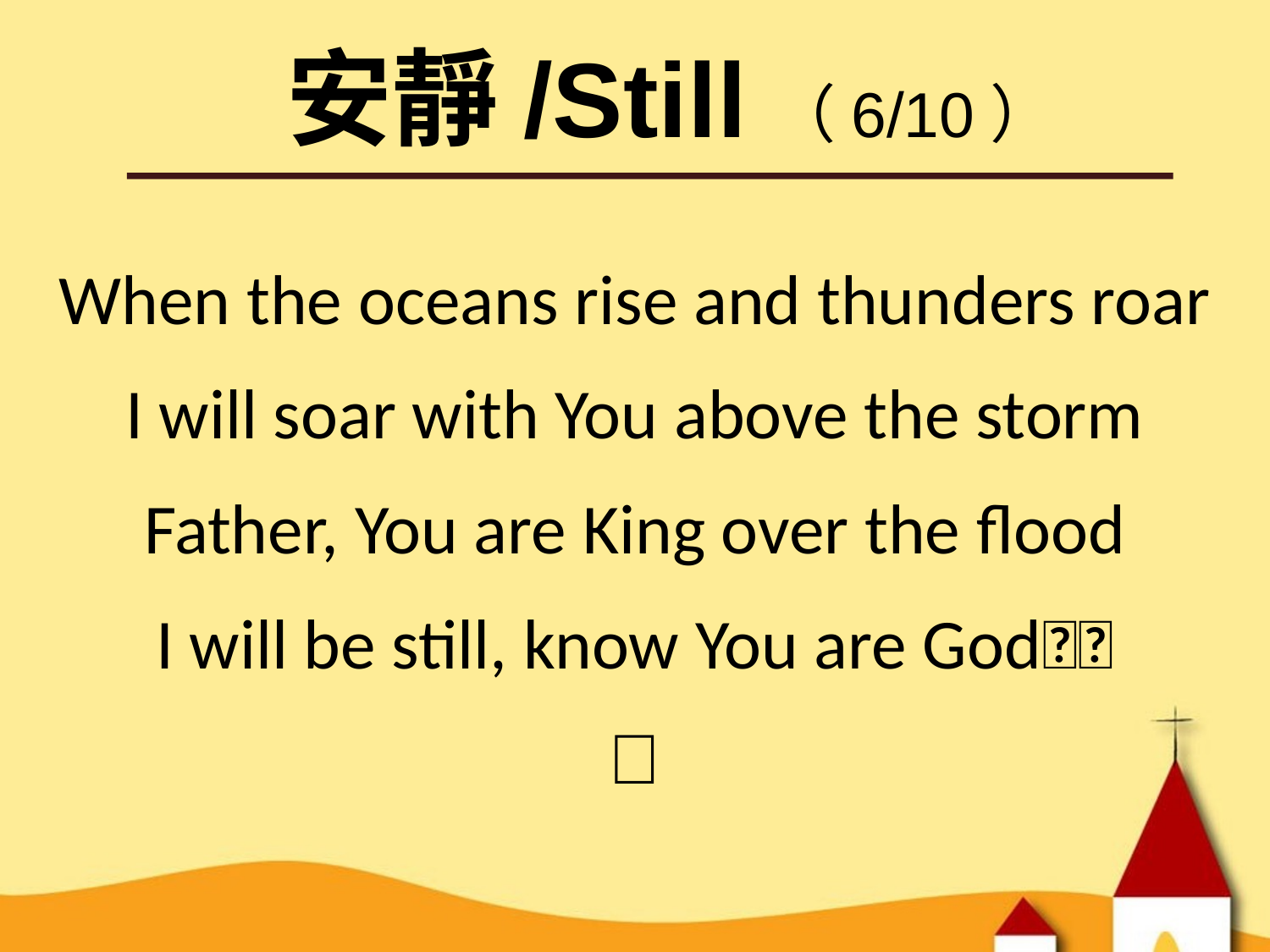

安靜/Still（6/10）

When the oceans rise and thunders roar
I will soar with You above the storm
Father, You are King over the flood
I will be still, know You are God􌅤􌅤
􌅦